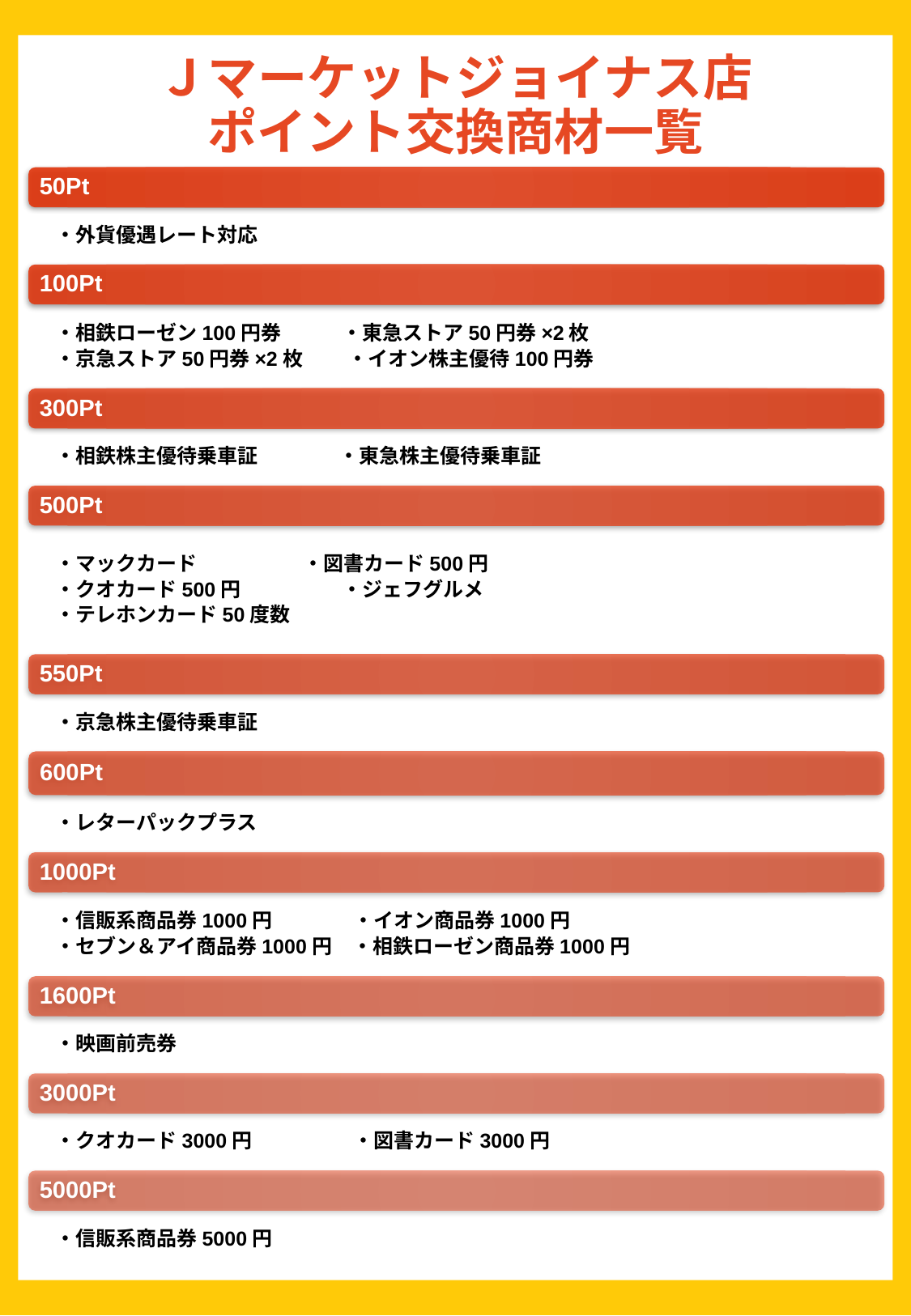

Ｊマーケットジョイナス店
ポイント交換商材一覧
50Pt
・外貨優遇レート対応
100Pt
・相鉄ローゼン100円券　　　・東急ストア50円券×2枚
・京急ストア50円券×2枚　　 ・イオン株主優待100円券
300Pt
・相鉄株主優待乗車証　　　　・東急株主優待乗車証
500Pt
・マックカード　　　　　 ・図書カード500円
・クオカード500円　　　　　・ジェフグルメ
・テレホンカード50度数
550Pt
・京急株主優待乗車証
600Pt
・レターパックプラス
1000Pt
・信販系商品券1000円　　　　・イオン商品券1000円
・セブン＆アイ商品券1000円　・相鉄ローゼン商品券1000円
1600Pt
・映画前売券
3000Pt
・クオカード3000円　　　　　・図書カード3000円
5000Pt
・信販系商品券5000円